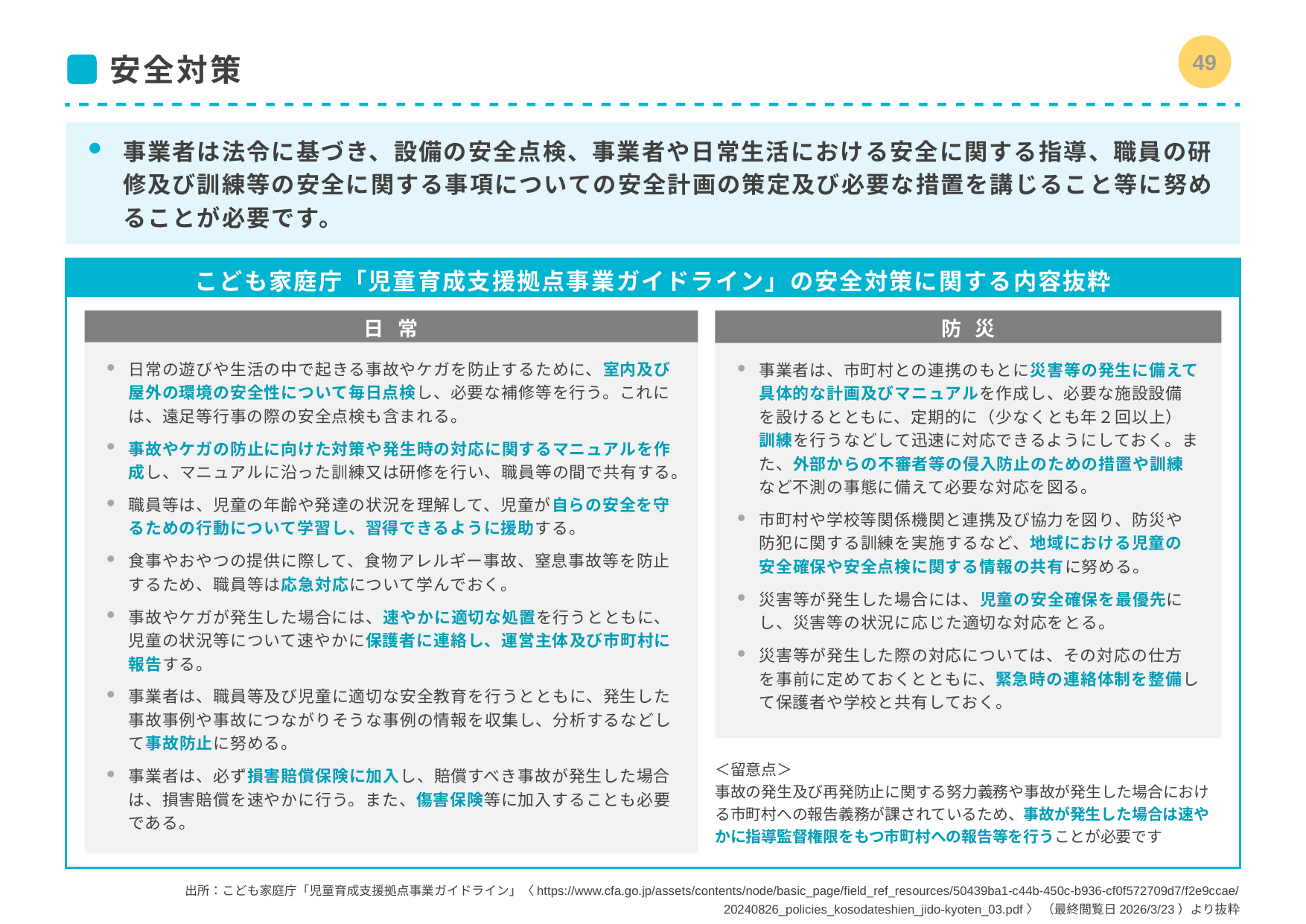

49
# 安全対策
事業者は法令に基づき、設備の安全点検、事業者や日常生活における安全に関する指導、職員の研修及び訓練等の安全に関する事項についての安全計画の策定及び必要な措置を講じること等に努めることが必要です。
こども家庭庁「児童育成支援拠点事業ガイドライン」の安全対策に関する内容抜粋

日 常
日常の遊びや生活の中で起きる事故やケガを防止するために、室内及び屋外の環境の安全性について毎日点検し、必要な補修等を行う。これには、遠足等行事の際の安全点検も含まれる。
事故やケガの防止に向けた対策や発生時の対応に関するマニュアルを作成し、マニュアルに沿った訓練又は研修を行い、職員等の間で共有する。
職員等は、児童の年齢や発達の状況を理解して、児童が自らの安全を守るための行動について学習し、習得できるように援助する。
食事やおやつの提供に際して、食物アレルギー事故、窒息事故等を防止するため、職員等は応急対応について学んでおく。
事故やケガが発生した場合には、速やかに適切な処置を行うとともに、児童の状況等について速やかに保護者に連絡し、運営主体及び市町村に報告する。
事業者は、職員等及び児童に適切な安全教育を行うとともに、発生した事故事例や事故につながりそうな事例の情報を収集し、分析するなどして事故防止に努める。
事業者は、必ず損害賠償保険に加入し、賠償すべき事故が発生した場合は、損害賠償を速やかに行う。また、傷害保険等に加入することも必要である。
防 災
事業者は、市町村との連携のもとに災害等の発生に備えて具体的な計画及びマニュアルを作成し、必要な施設設備を設けるとともに、定期的に（少なくとも年２回以上）訓練を行うなどして迅速に対応できるようにしておく。また、外部からの不審者等の侵入防止のための措置や訓練など不測の事態に備えて必要な対応を図る。
市町村や学校等関係機関と連携及び協力を図り、防災や防犯に関する訓練を実施するなど、地域における児童の安全確保や安全点検に関する情報の共有に努める。
災害等が発生した場合には、児童の安全確保を最優先にし、災害等の状況に応じた適切な対応をとる。
災害等が発生した際の対応については、その対応の仕方を事前に定めておくとともに、緊急時の連絡体制を整備して保護者や学校と共有しておく。
＜留意点＞
事故の発生及び再発防止に関する努力義務や事故が発生した場合における市町村への報告義務が課されているため、事故が発生した場合は速やかに指導監督権限をもつ市町村への報告等を行うことが必要です
出所：こども家庭庁「児童育成支援拠点事業ガイドライン」〈https://www.cfa.go.jp/assets/contents/node/basic_page/field_ref_resources/50439ba1-c44b-450c-b936-cf0f572709d7/f2e9ccae/20240826_policies_kosodateshien_jido-kyoten_03.pdf〉 （最終閲覧日2026/3/23）より抜粋